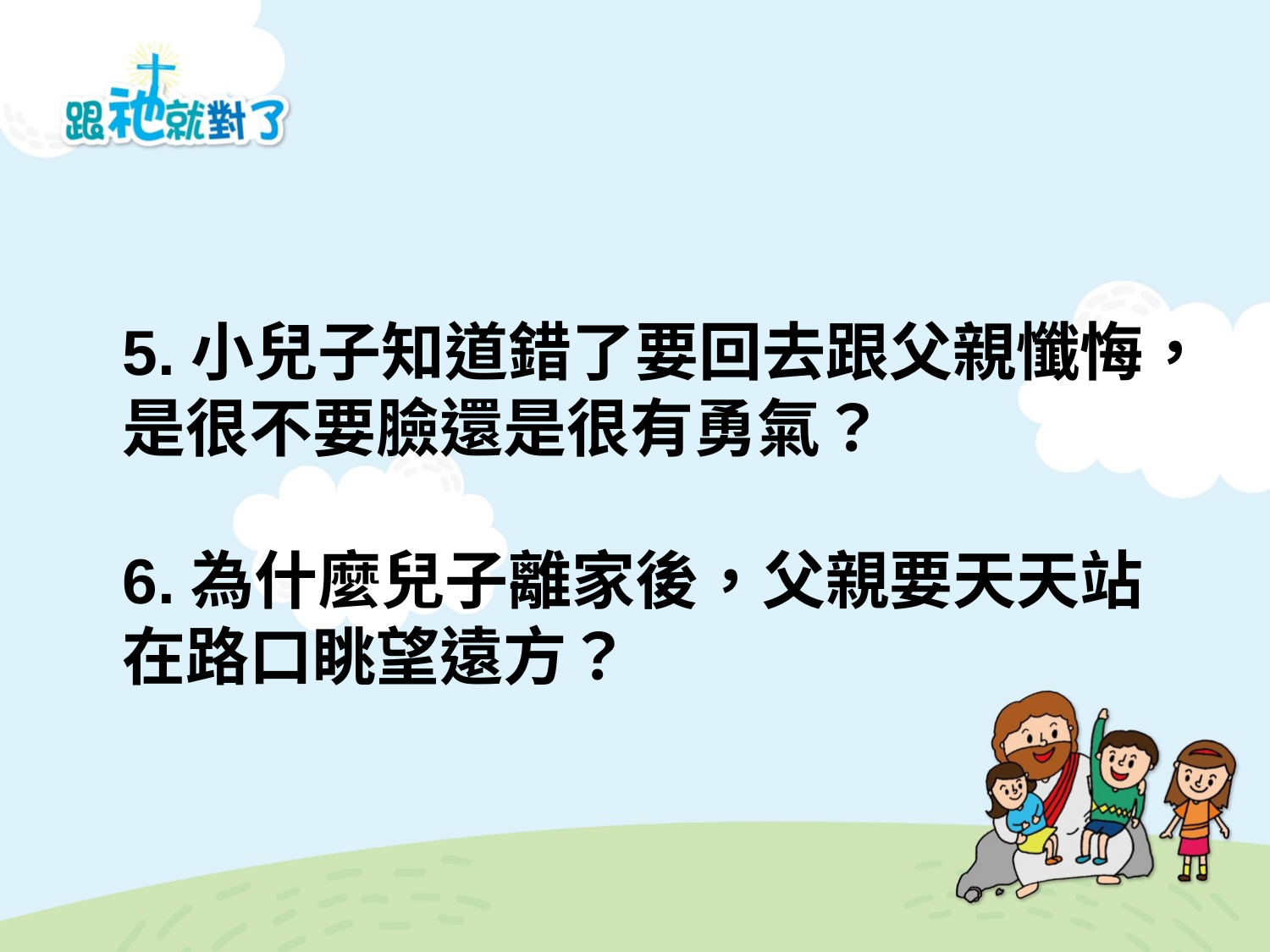

5.小兒子知道錯了要回去跟父親懺悔，是很不要臉還是很有勇氣？

6.為什麼兒子離家後，父親要天天站在路口眺望遠方？